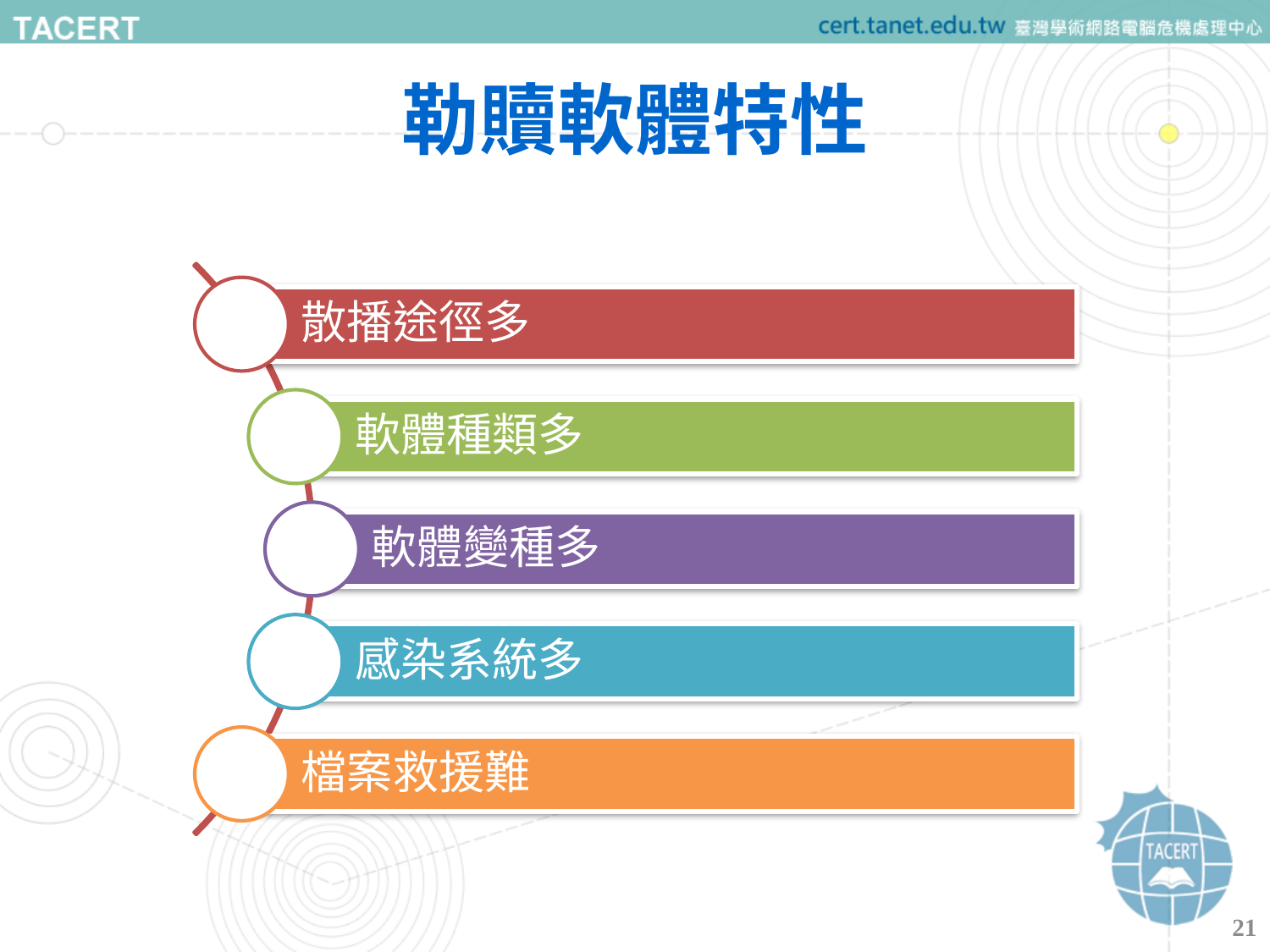

# 勒贖軟體特性
散播途徑多
軟體種類多
軟體變種多
感染系統多
檔案救援難
21